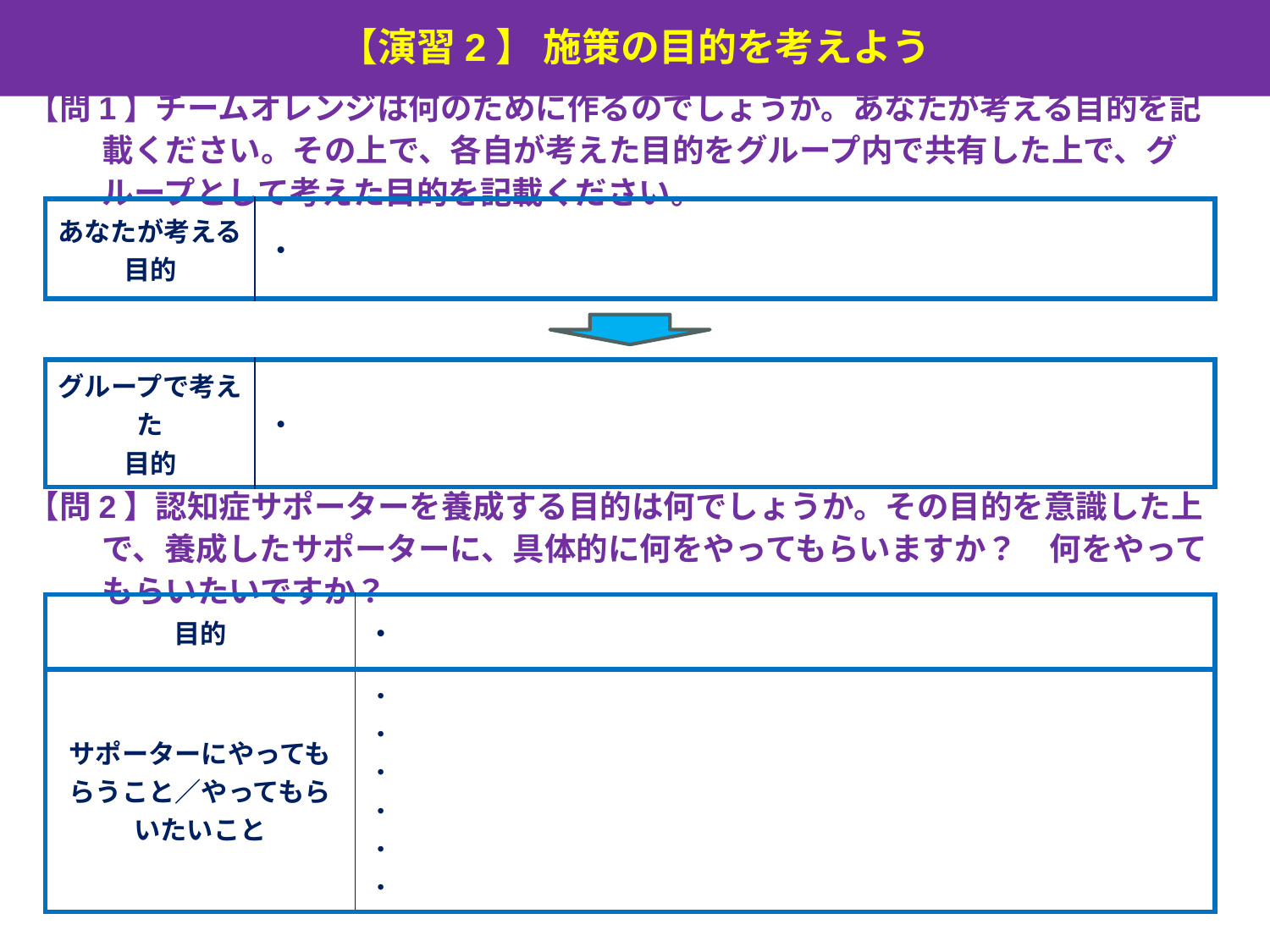

【演習2】 施策の目的を考えよう
【問1】チームオレンジは何のために作るのでしょうか。あなたが考える目的を記載ください。その上で、各自が考えた目的をグループ内で共有した上で、グループとして考えた目的を記載ください。
| あなたが考える 目的 | ・ |
| --- | --- |

| グループで考えた 目的 | ・ |
| --- | --- |
【問2】認知症サポーターを養成する目的は何でしょうか。その目的を意識した上で、養成したサポーターに、具体的に何をやってもらいますか？　何をやってもらいたいですか？
| 目的 | ・ |
| --- | --- |
| サポーターにやってもらうこと／やってもらいたいこと | ・ ・ ・ ・ ・ ・ |